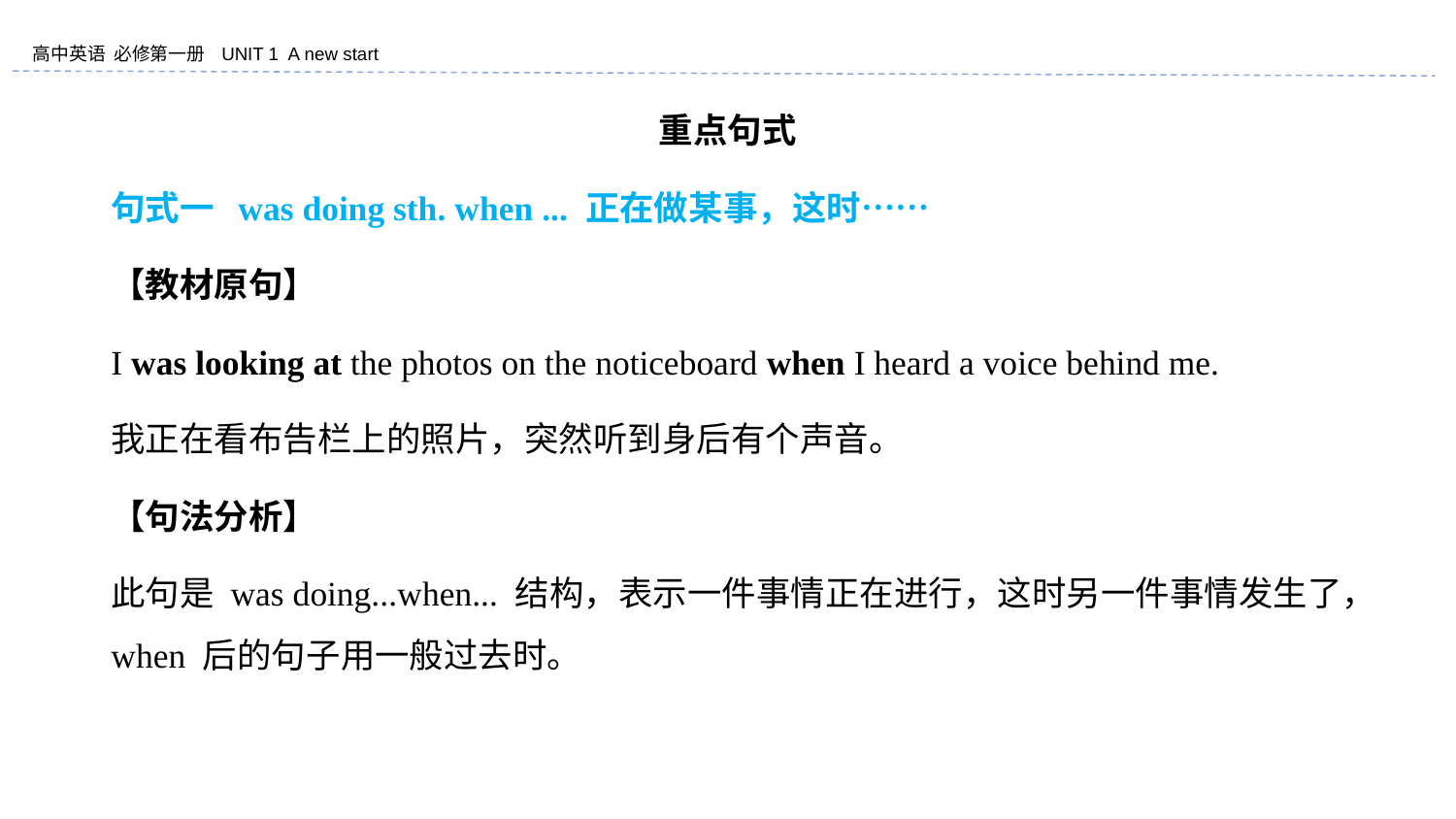

重点句式
句式一  was doing sth. when ... 正在做某事，这时……
【教材原句】
I was looking at the photos on the noticeboard when I heard a voice behind me.
我正在看布告栏上的照片，突然听到身后有个声音。
【句法分析】
此句是 was doing...when... 结构，表示一件事情正在进行，这时另一件事情发生了，when 后的句子用一般过去时。